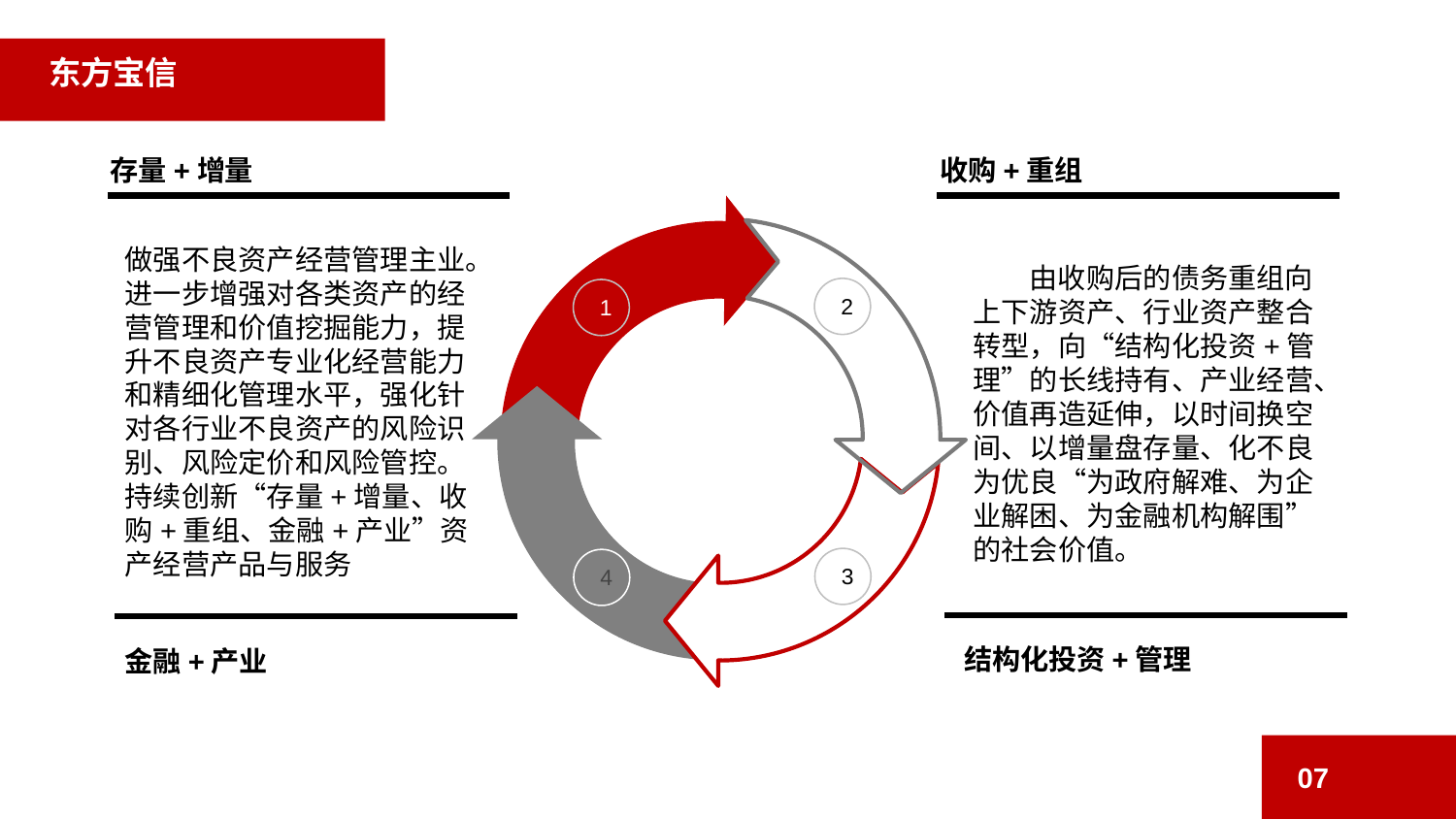

东方宝信
存量+增量
收购+重组

做强不良资产经营管理主业。进一步增强对各类资产的经营管理和价值挖掘能力，提升不良资产专业化经营能力和精细化管理水平，强化针对各行业不良资产的风险识别、风险定价和风险管控。持续创新“存量+增量、收购+重组、金融+产业”资产经营产品与服务
由收购后的债务重组向上下游资产、行业资产整合转型，向“结构化投资+管理”的长线持有、产业经营、价值再造延伸，以时间换空间、以增量盘存量、化不良为优良“为政府解难、为企业解困、为金融机构解围”的社会价值。

2

1

3

4
结构化投资+管理
金融+产业

07